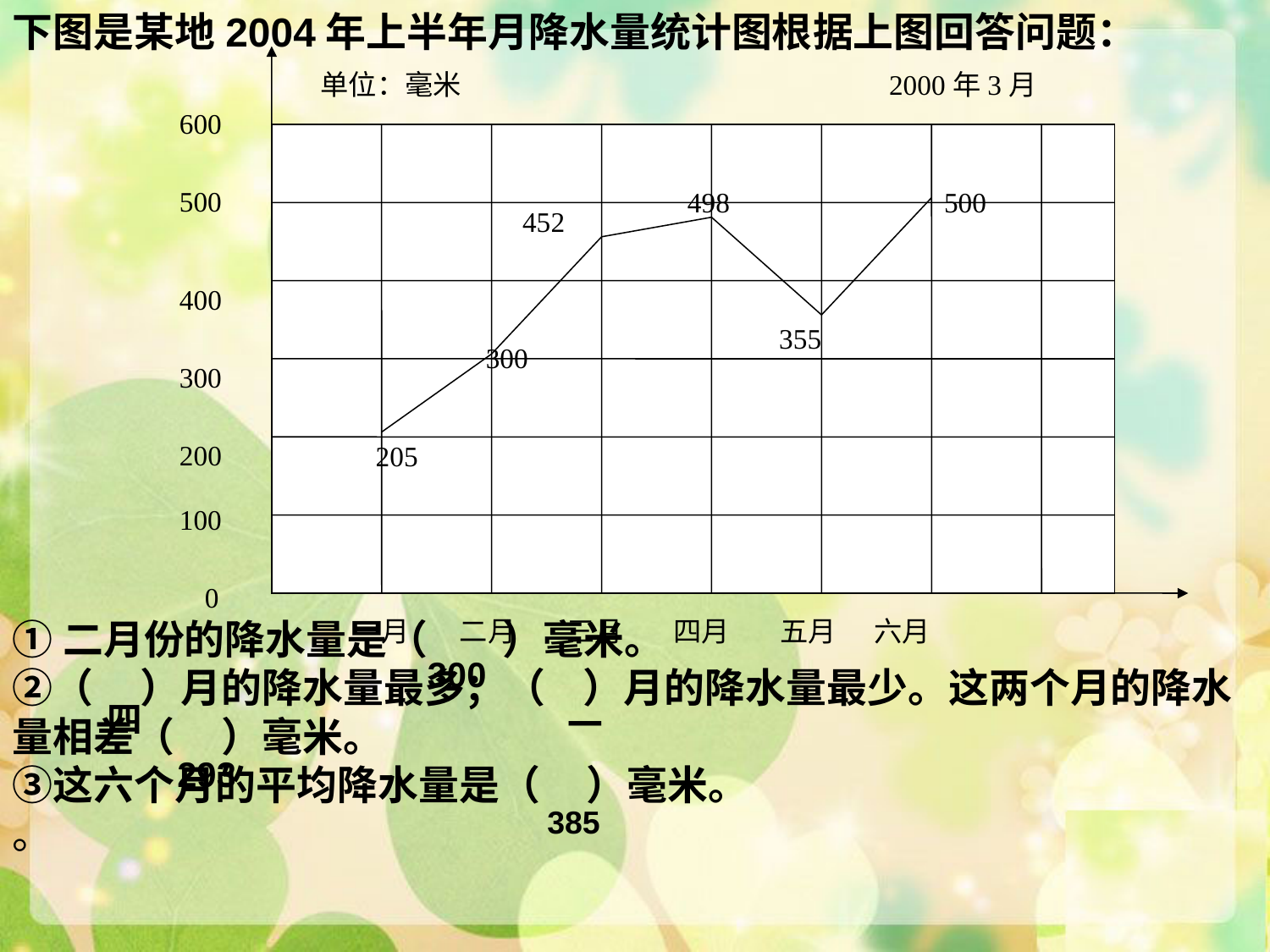

下图是某地2004年上半年月降水量统计图根据上图回答问题：

①二月份的降水量是（        ）毫米。
②（     ）月的降水量最多；（    ）月的降水量最少。这两个月的降水  量相差（     ）毫米。
③这六个月的平均降水量是（     ）毫米。
。

      600

      500

      400

      300

      200

      100

       0

单位：毫米
2000年3月
498
500
452

355
300

205
    一月        二月        三月        四月        五月      六月
300
四
一
293

385